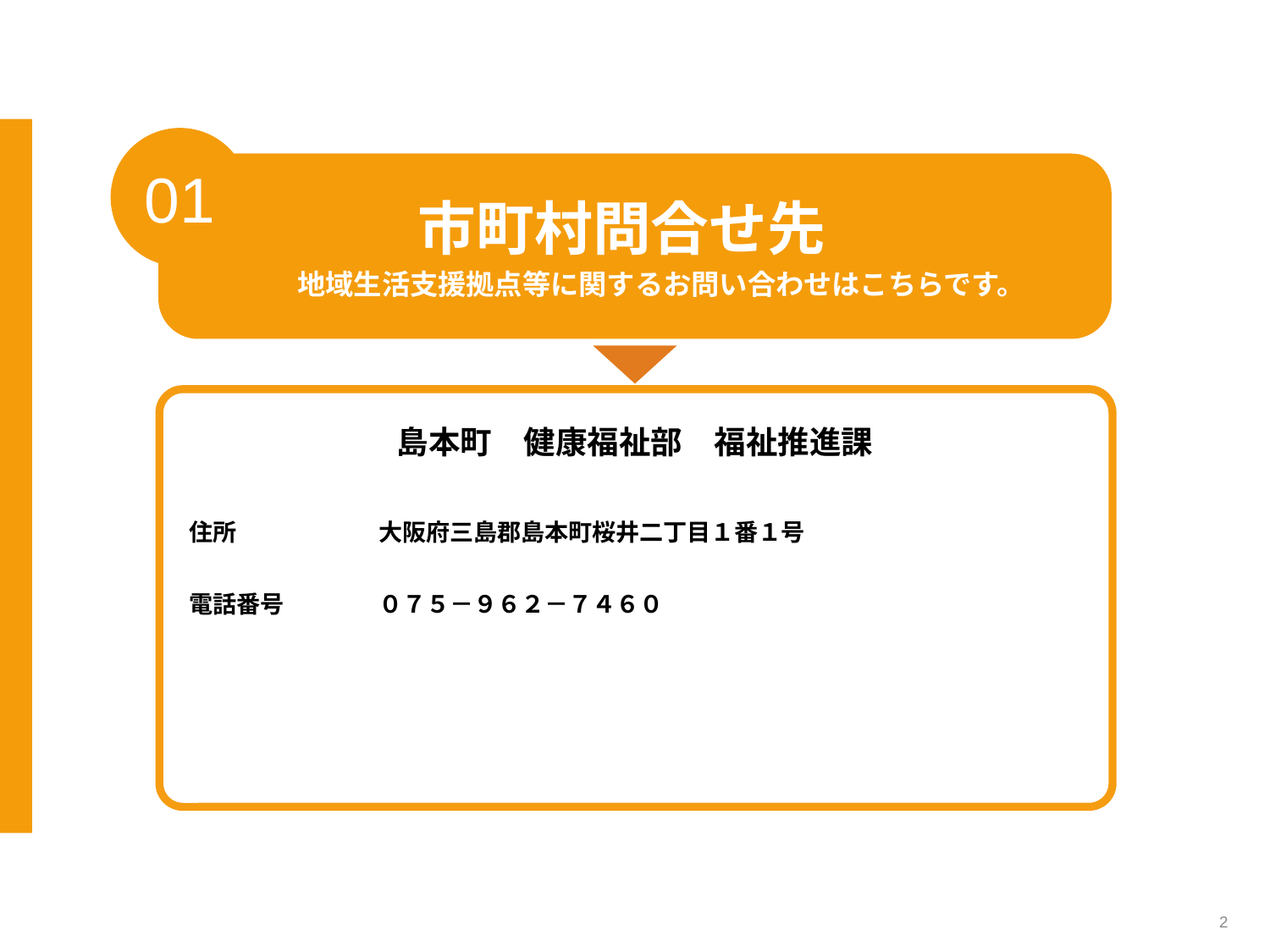

01

市町村問合せ先
地域生活支援拠点等に関するお問い合わせはこちらです。

島本町　健康福祉部　福祉推進課

住所　　　　　　大阪府三島郡島本町桜井二丁目１番１号

電話番号　　　　０７５－９６２－７４６０

2